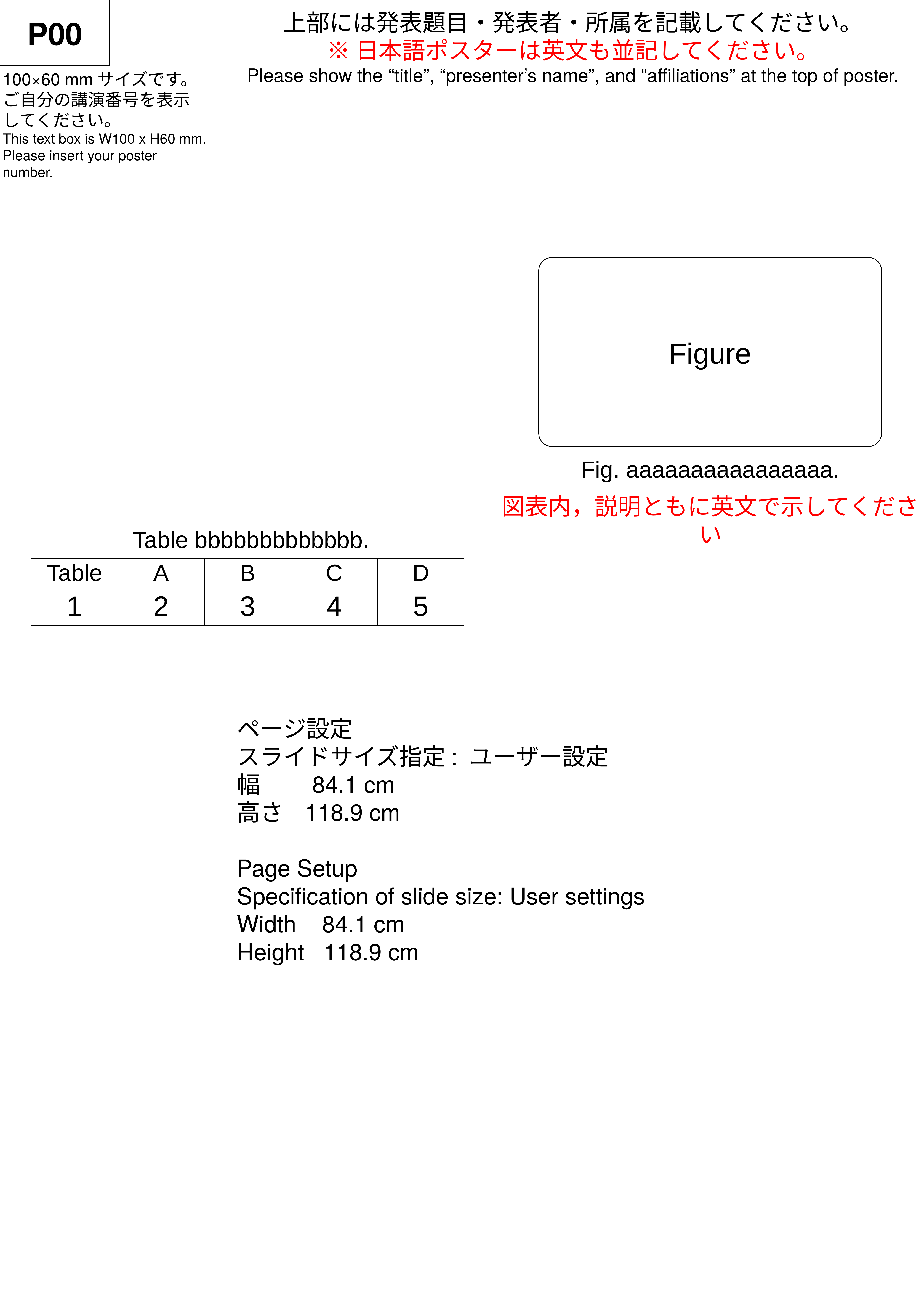

P00
上部には発表題目・発表者・所属を記載してください。
※日本語ポスターは英文も並記してください。
Please show the “title”, “presenter’s name”, and “affiliations” at the top of poster.
100×60 mmサイズです。
ご自分の講演番号を表示してください。
This text box is W100 x H60 mm.
Please insert your poster number.
Figure
Fig. aaaaaaaaaaaaaaaa.

図表内，説明ともに英文で示してください
Table bbbbbbbbbbbbb.
| Table | A | B | C | D |
| --- | --- | --- | --- | --- |
| 1 | 2 | 3 | 4 | 5 |
ページ設定
スライドサイズ指定: ユーザー設定
幅　　84.1 cm
高さ   118.9 cm

Page Setup
Specification of slide size: User settings
Width    84.1 cm
Height   118.9 cm